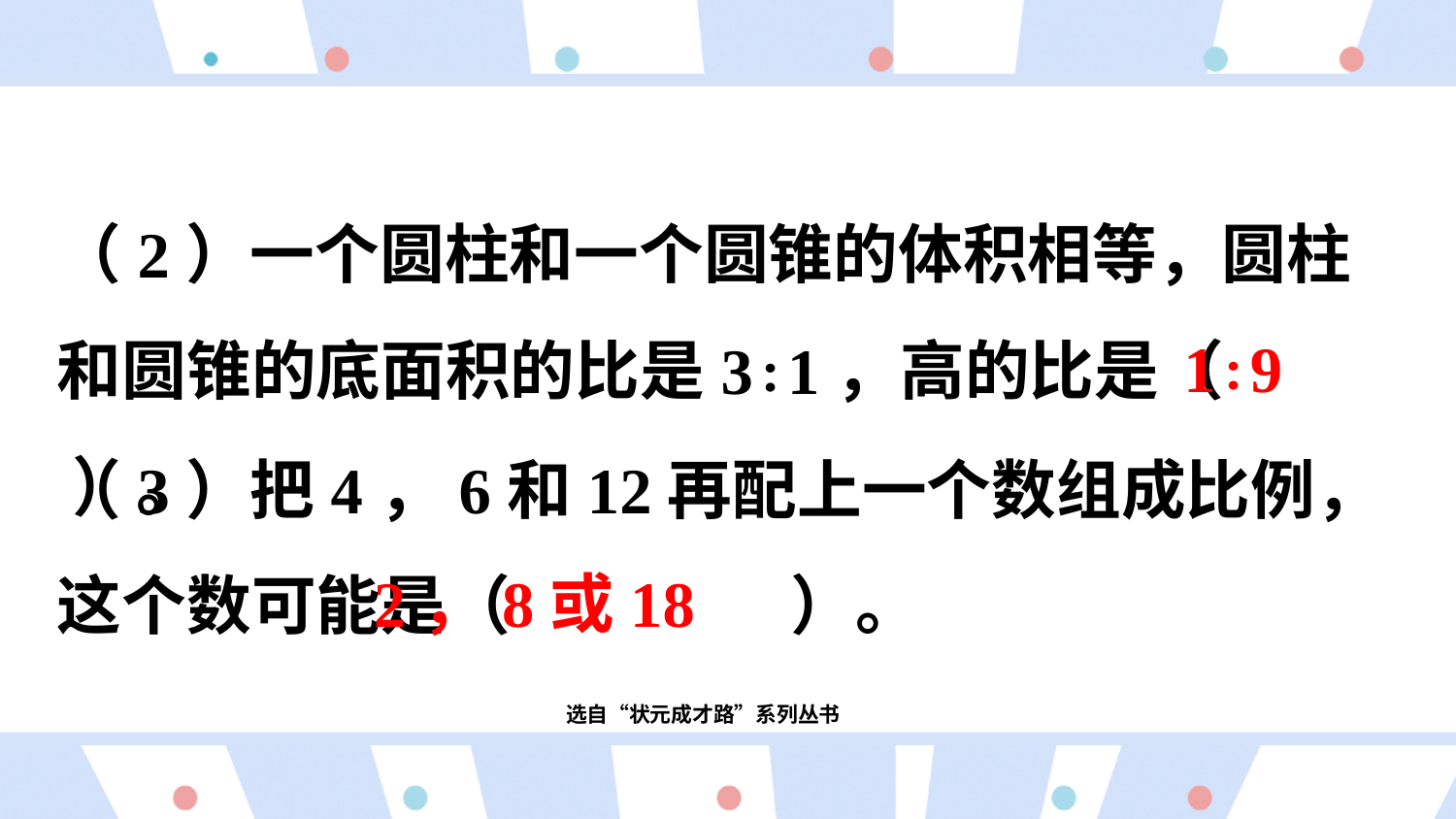

（2）一个圆柱和一个圆锥的体积相等，圆柱和圆锥的底面积的比是3∶1，高的比是（         ）。
1∶9
（3）把4，6和12再配上一个数组成比例，这个数可能是（                   ）。
2，8或18
选自“状元成才路”系列丛书